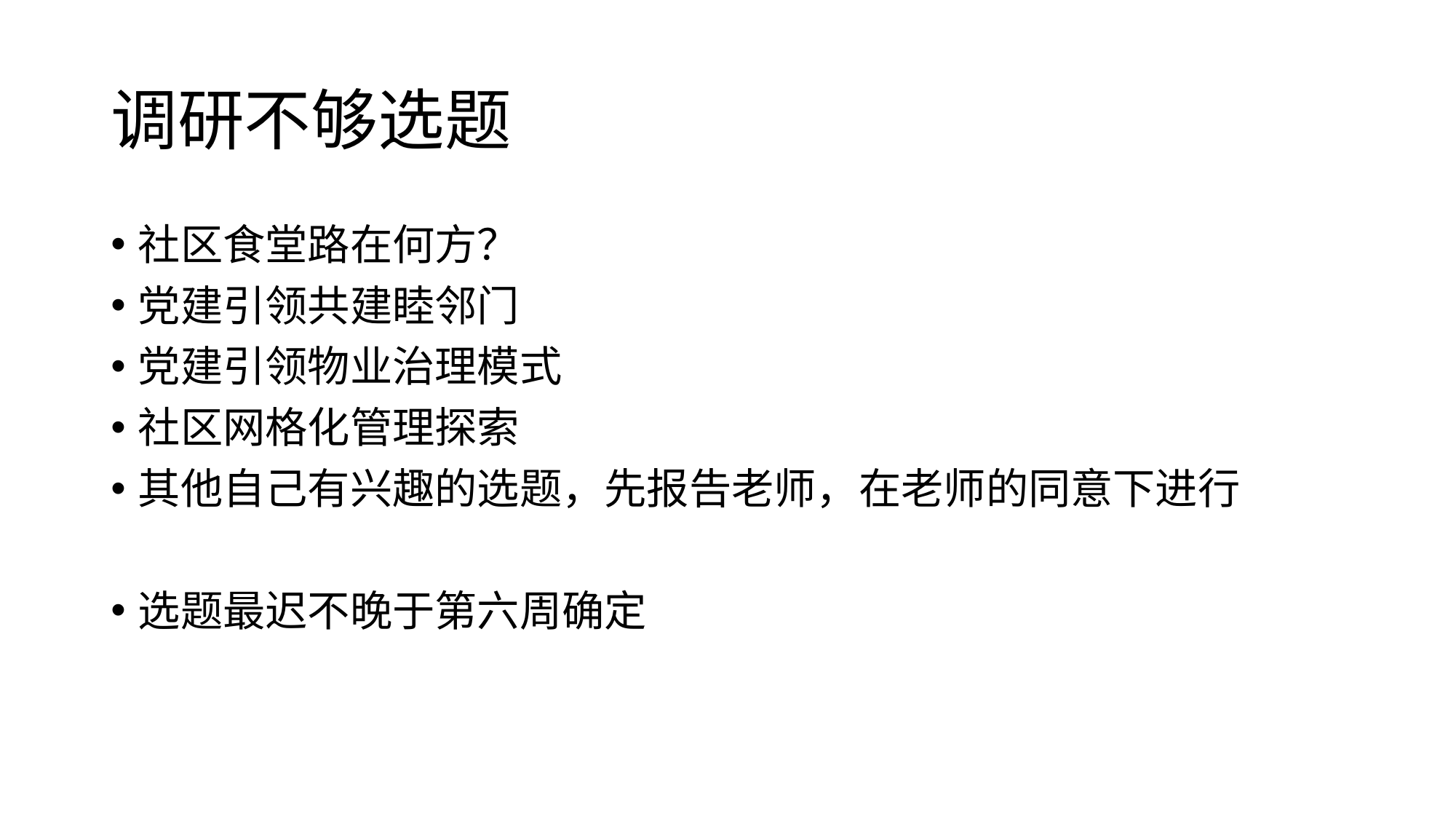

# 调研不够选题
社区食堂路在何方？
党建引领共建睦邻门
党建引领物业治理模式
社区网格化管理探索
其他自己有兴趣的选题，先报告老师，在老师的同意下进行

选题最迟不晚于第六周确定